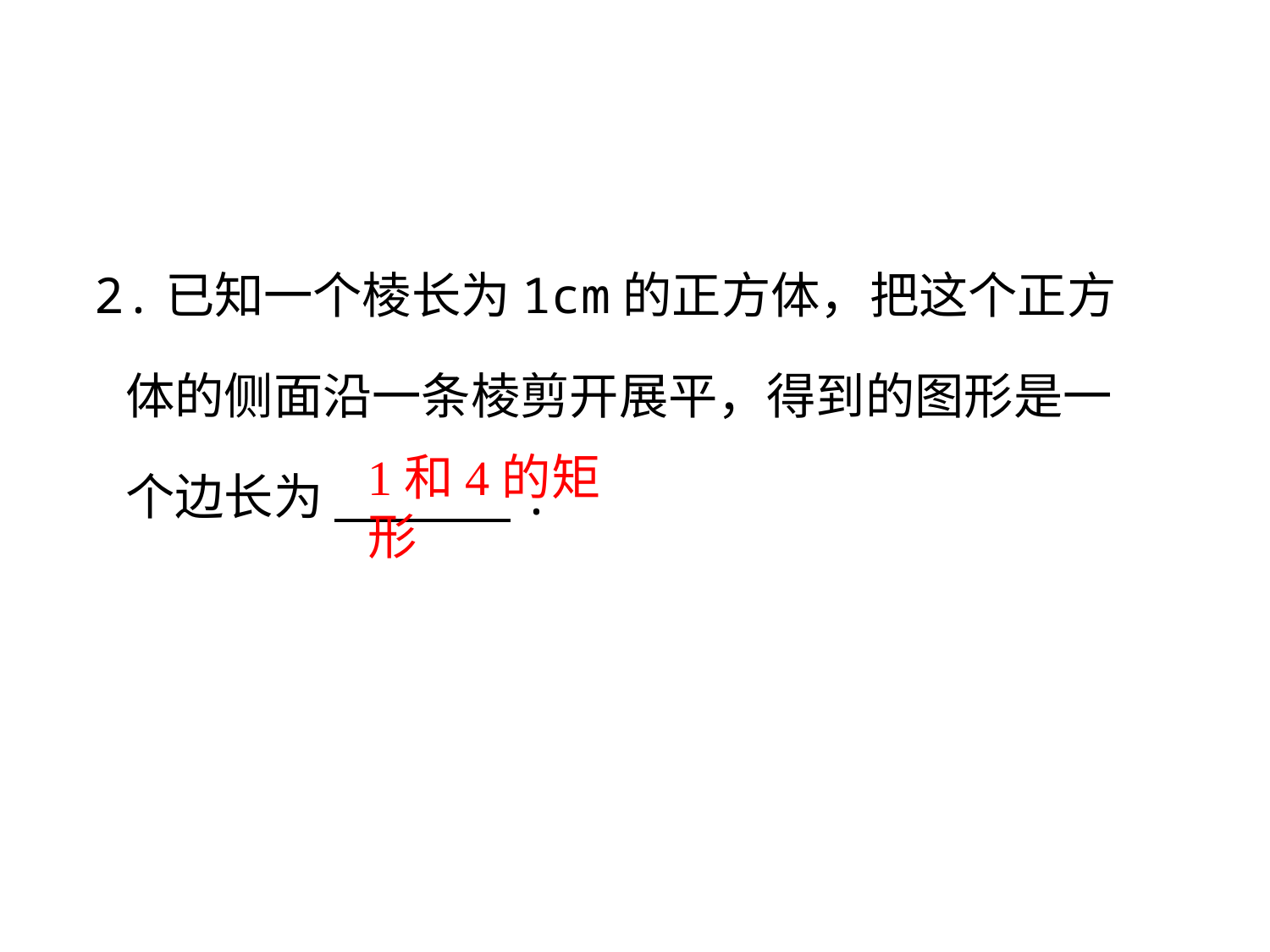

2.已知一个棱长为1cm的正方体，把这个正方体的侧面沿一条棱剪开展平，得到的图形是一个边长为                 .
1和4的矩形